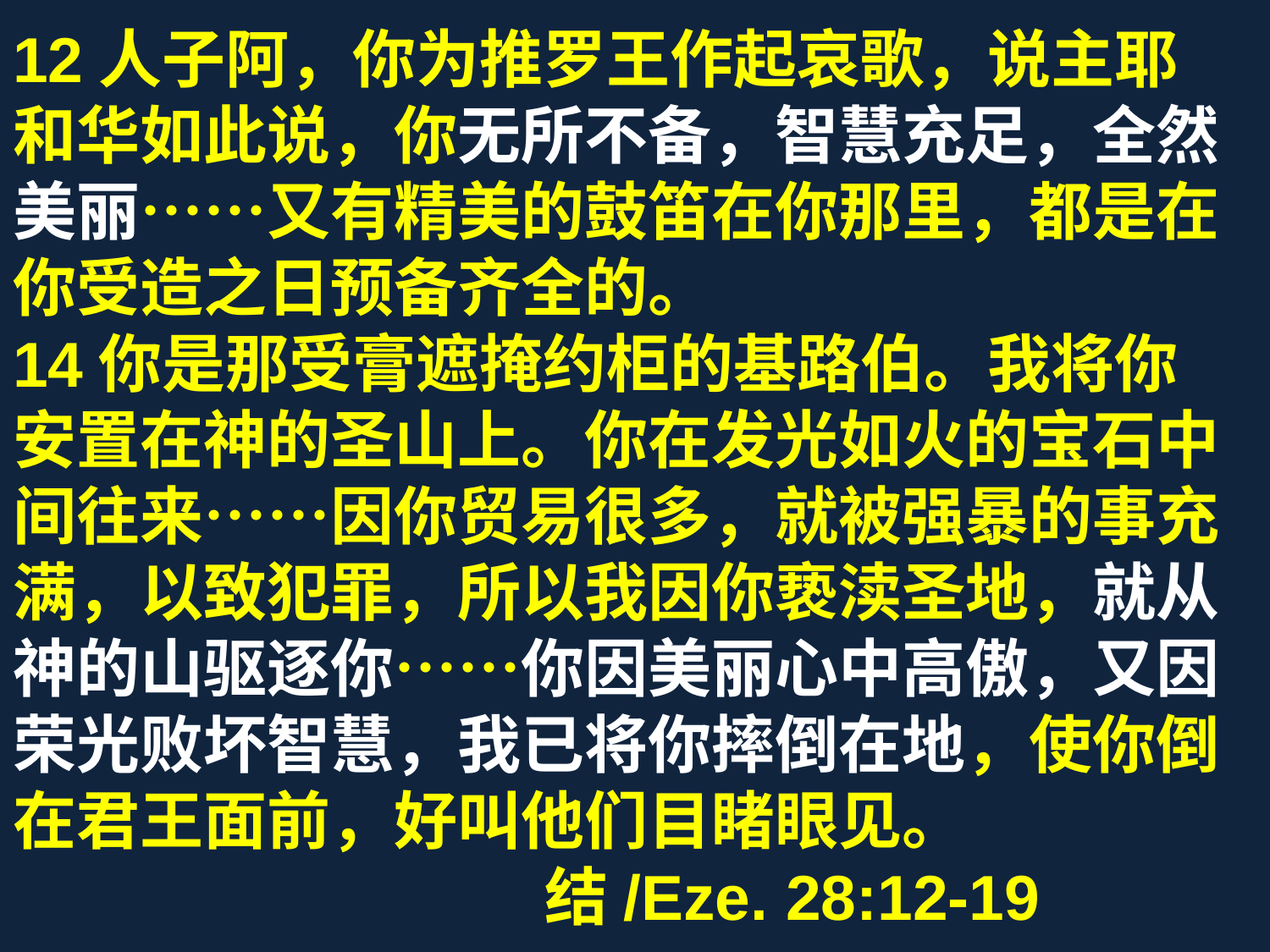

12人子阿，你为推罗王作起哀歌，说主耶和华如此说，你无所不备，智慧充足，全然美丽……又有精美的鼓笛在你那里，都是在你受造之日预备齐全的。
14你是那受膏遮掩约柜的基路伯。我将你安置在神的圣山上。你在发光如火的宝石中间往来……因你贸易很多，就被强暴的事充满，以致犯罪，所以我因你亵渎圣地，就从神的山驱逐你……你因美丽心中高傲，又因荣光败坏智慧，我已将你摔倒在地，使你倒在君王面前，好叫他们目睹眼见。
                                     结/Eze. 28:12-19